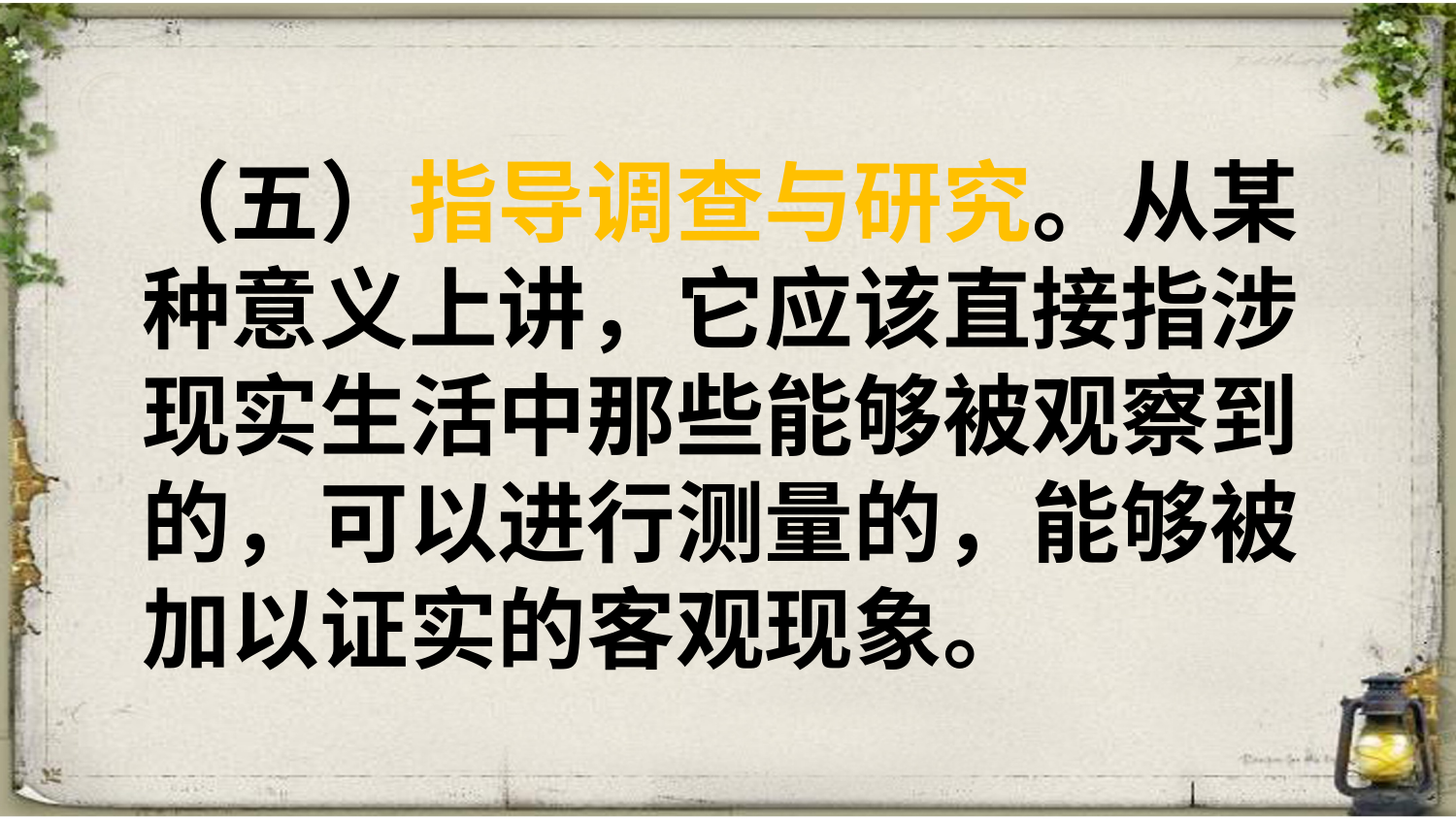

（五）指导调查与研究。从某种意义上讲，它应该直接指涉现实生活中那些能够被观察到的，可以进行测量的，能够被加以证实的客观现象。